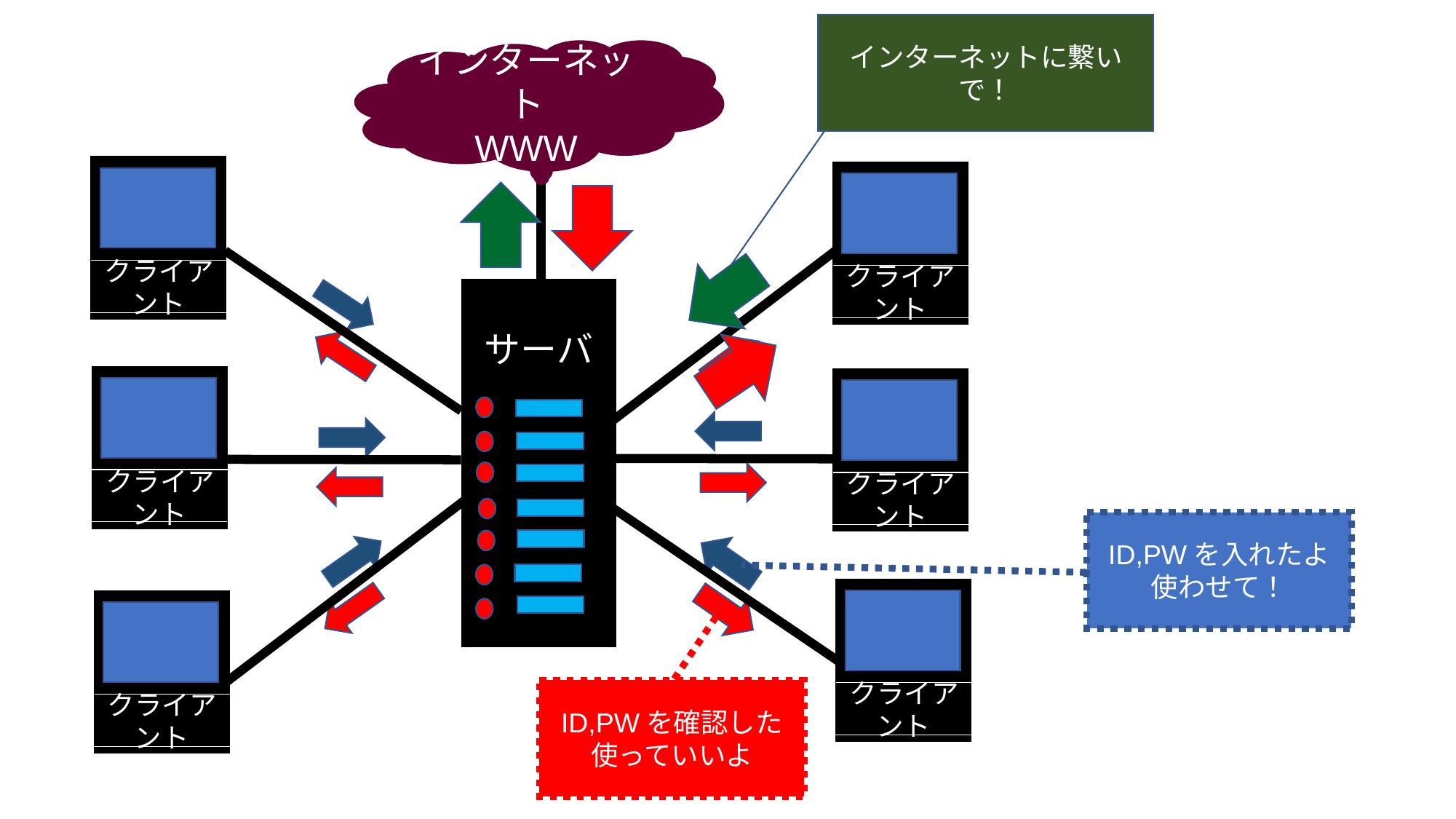

インターネットに繋いで！
インターネット
WWW

クライアント

クライアント

サーバ

クライアント

クライアント

ID,PWを入れたよ
使わせて！

クライアント

クライアント

ID,PWを確認した
使っていいよ